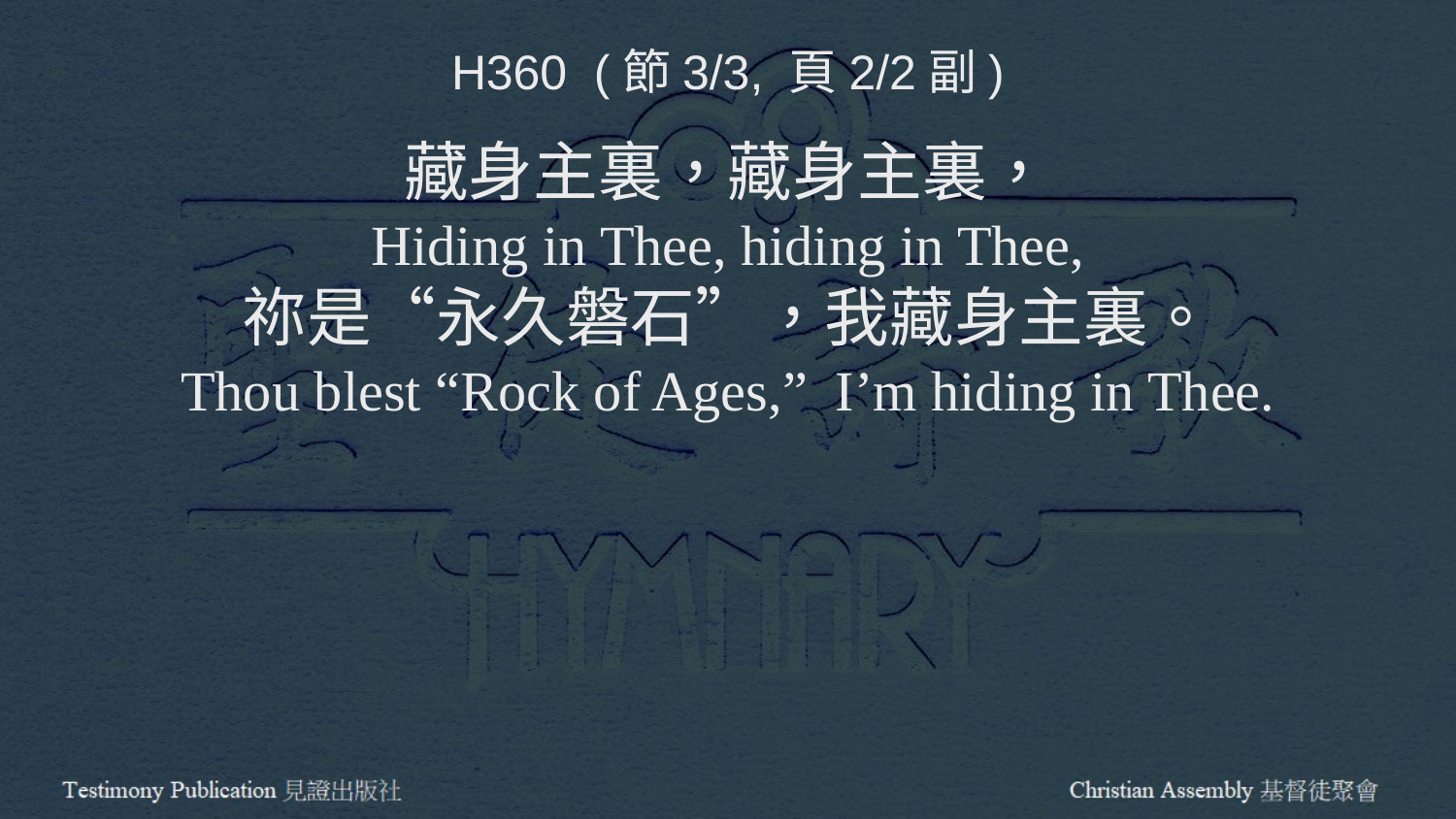

H360  (節3/3, 頁2/2副)

藏身主裏，藏身主裏，
Hiding in Thee, hiding in Thee,
祢是“永久磐石”，我藏身主裏。
Thou blest “Rock of Ages,”  I’m hiding in Thee.